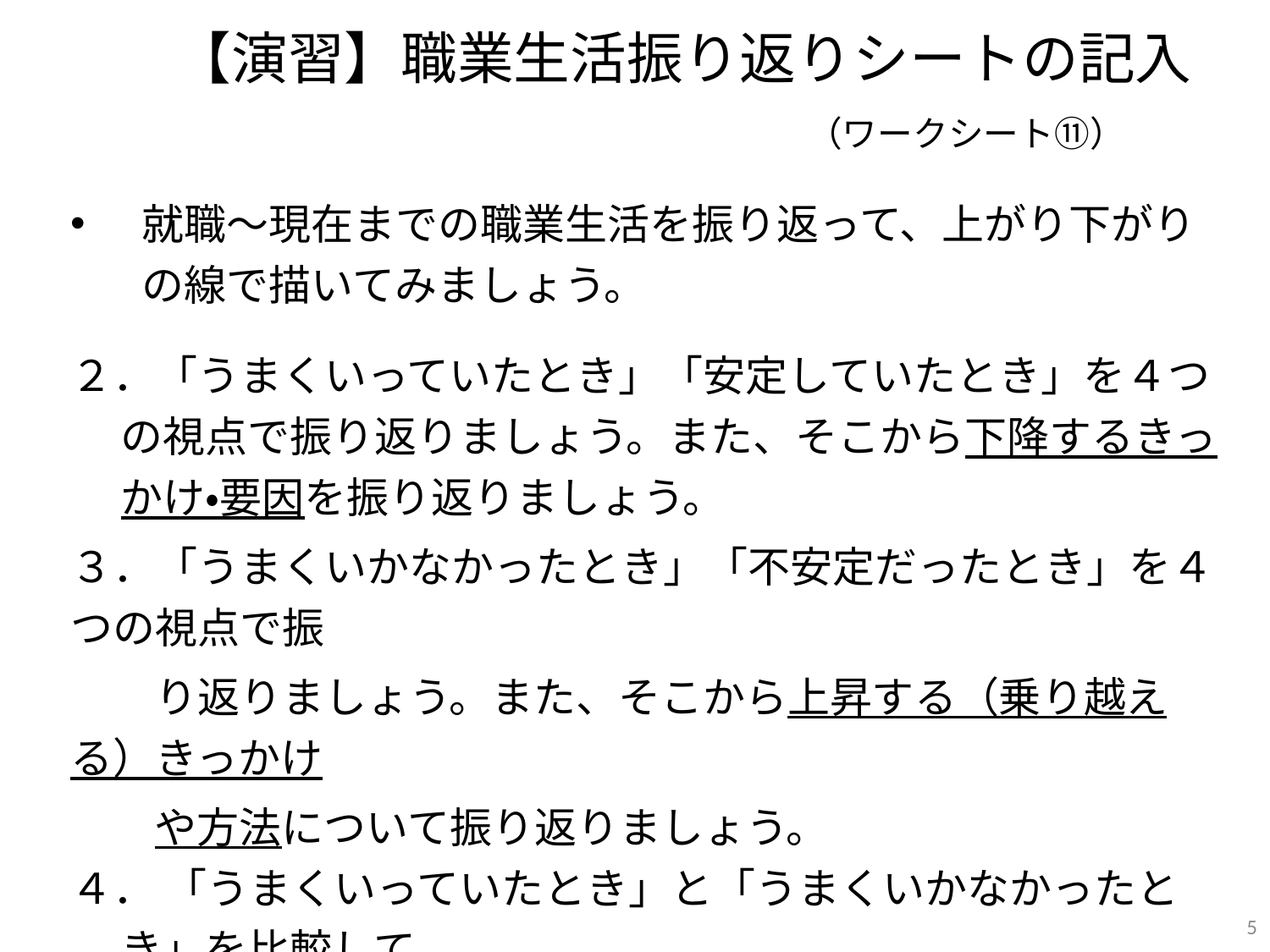

【演習】職業生活振り返りシートの記入　　　　　　　　　　　　　（ワークシート⑪）
就職～現在までの職業生活を振り返って、上がり下がりの線で描いてみましょう。
２．「うまくいっていたとき」「安定していたとき」を４つの視点で振り返りましょう。また、そこから下降するきっかけ・要因を振り返りましょう。
３．「うまくいかなかったとき」「不安定だったとき」を４つの視点で振
　　り返りましょう。また、そこから上昇する（乗り越える）きっかけ
　　や方法について振り返りましょう。
４． 「うまくいっていたとき」と「うまくいかなかったとき」を比較して
　　気づいたこと、今後気をつけたいこと（対策）を記入しましょう。
5